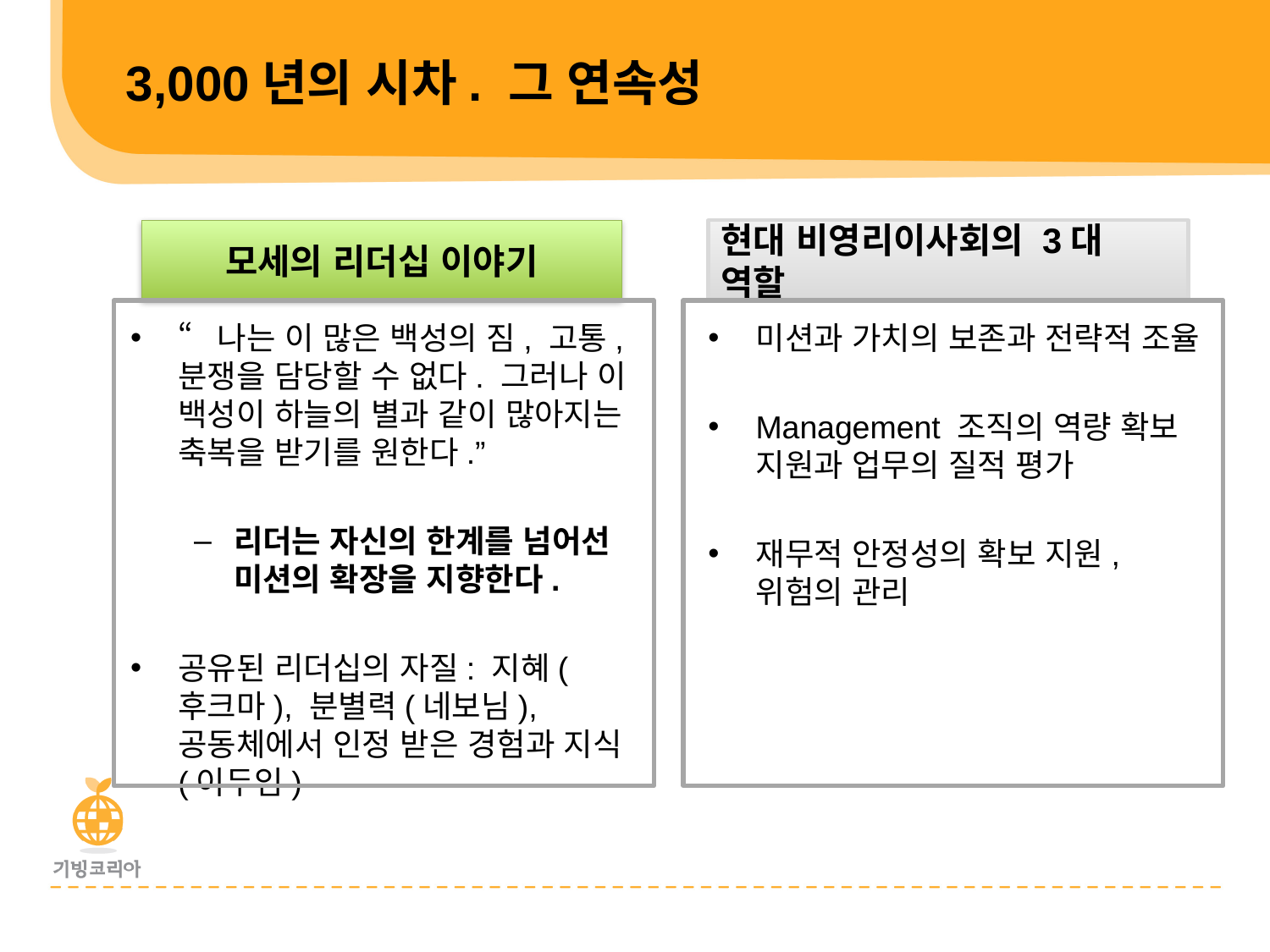

3,000년의 시차. 그 연속성
모세의 리더십 이야기
현대 비영리이사회의 3대 역할

“나는 이 많은 백성의 짐, 고통, 분쟁을 담당할 수 없다. 그러나 이 백성이 하늘의 별과 같이 많아지는 축복을 받기를 원한다.”

리더는 자신의 한계를 넘어선 미션의 확장을 지향한다.

공유된 리더십의 자질: 지혜(후크마), 분별력(네보님),공동체에서 인정 받은 경험과 지식(이두임)
미션과 가치의 보존과 전략적 조율

Management 조직의 역량 확보 지원과 업무의 질적 평가

재무적 안정성의 확보 지원, 위험의 관리